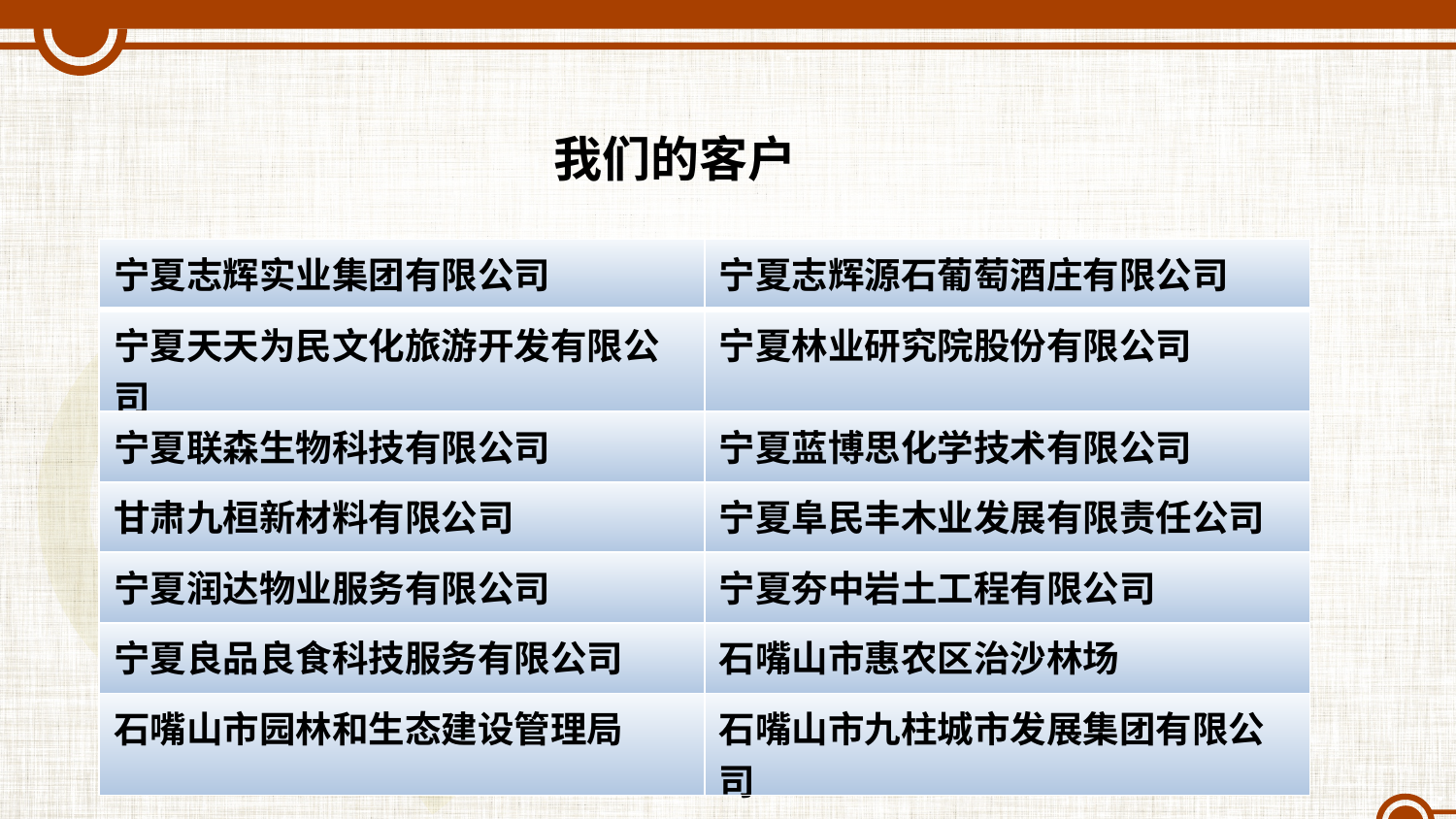

我们的客户
| 宁夏志辉实业集团有限公司 | 宁夏志辉源石葡萄酒庄有限公司 |
| --- | --- |
| 宁夏天天为民文化旅游开发有限公司 | 宁夏林业研究院股份有限公司 |
| 宁夏联森生物科技有限公司 | 宁夏蓝博思化学技术有限公司 |
| 甘肃九桓新材料有限公司 | 宁夏阜民丰木业发展有限责任公司 |
| 宁夏润达物业服务有限公司 | 宁夏夯中岩土工程有限公司 |
| 宁夏良品良食科技服务有限公司 | 石嘴山市惠农区治沙林场 |
| 石嘴山市园林和生态建设管理局 | 石嘴山市九柱城市发展集团有限公司 |